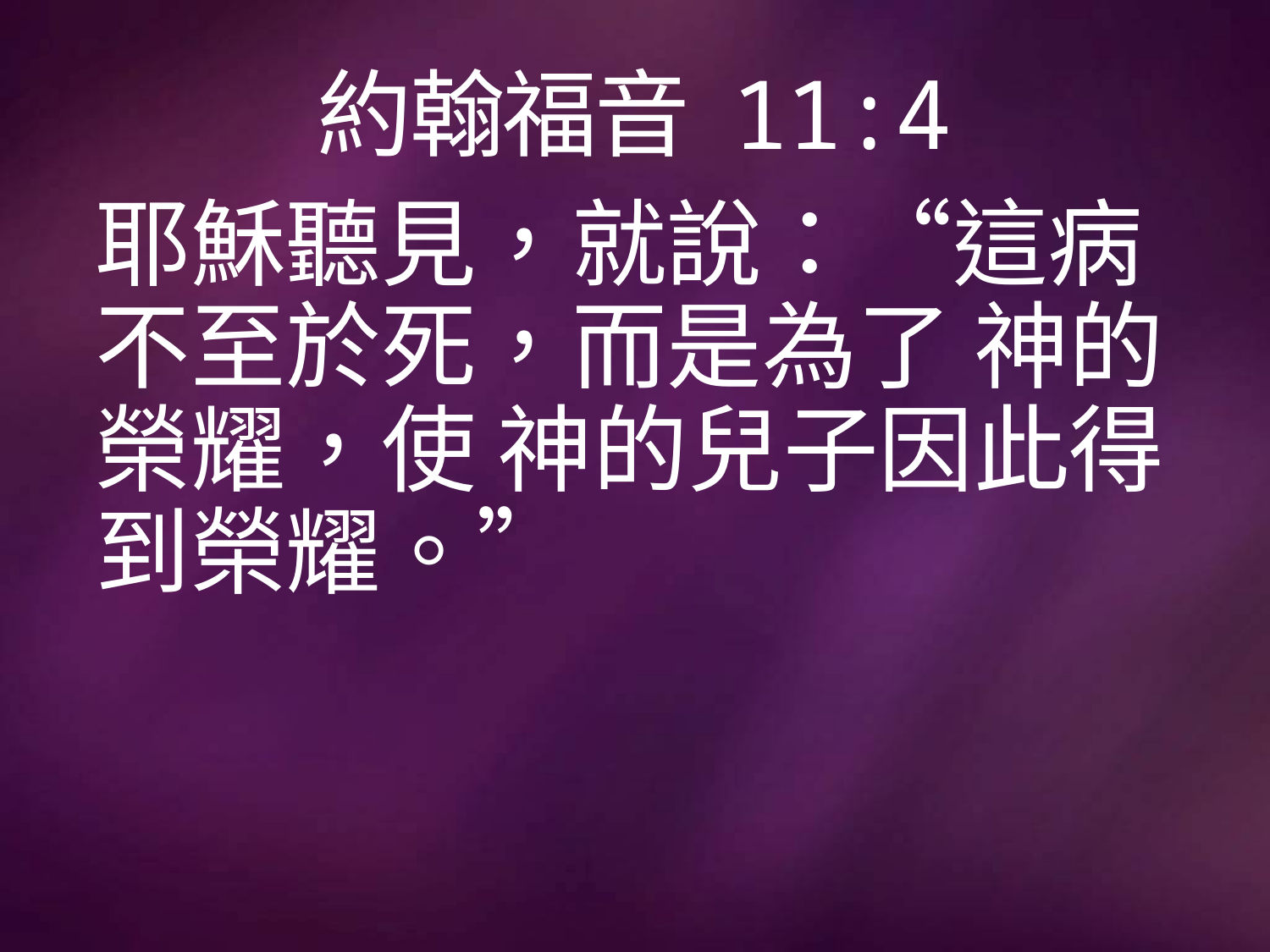

# 約翰福音 11:4
耶穌聽見，就說：“這病不至於死，而是為了 神的榮耀，使 神的兒子因此得到榮耀。”